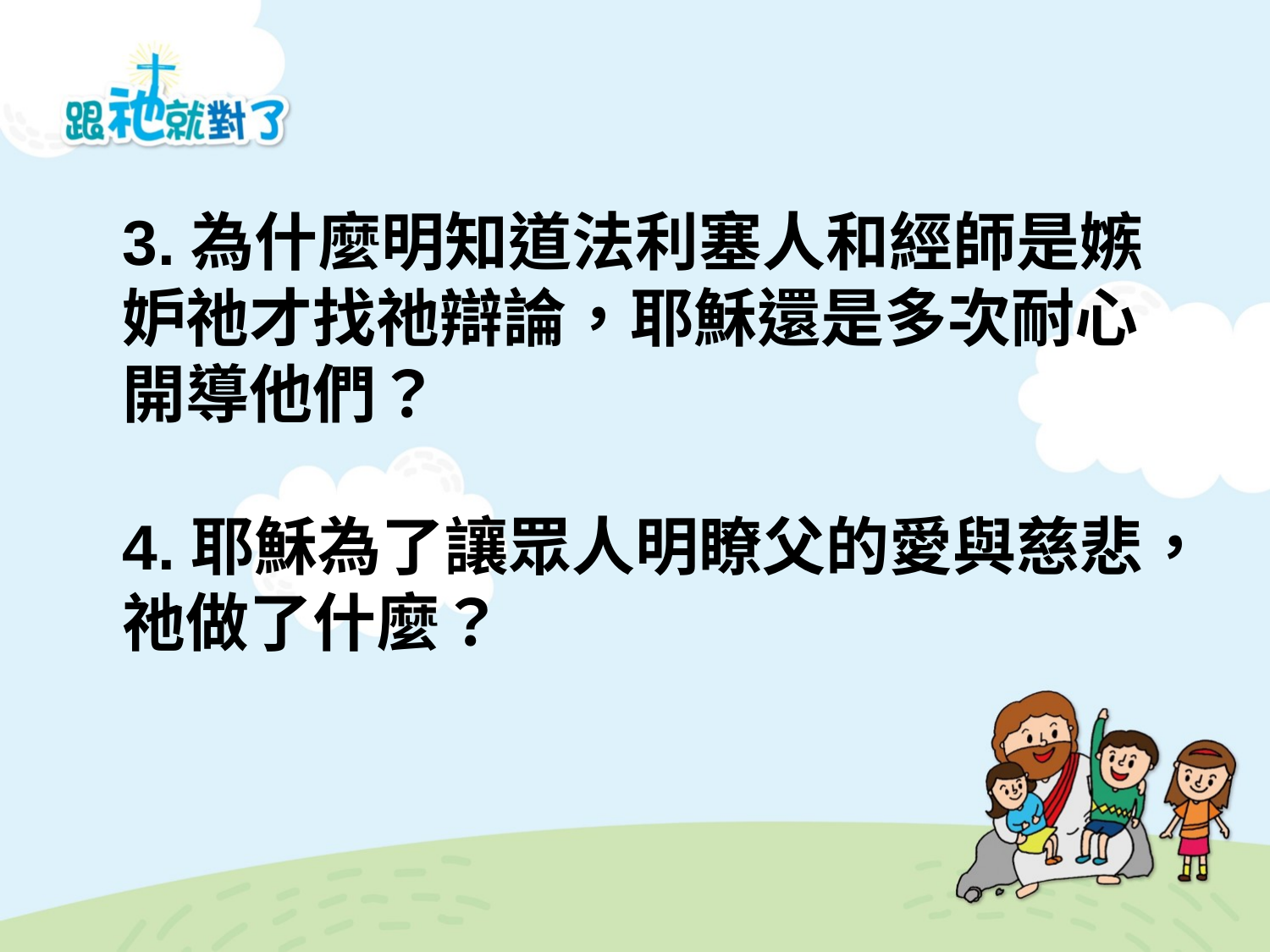

3.為什麼明知道法利塞人和經師是嫉妒祂才找祂辯論，耶穌還是多次耐心開導他們？

4.耶穌為了讓眾人明瞭父的愛與慈悲，祂做了什麼？